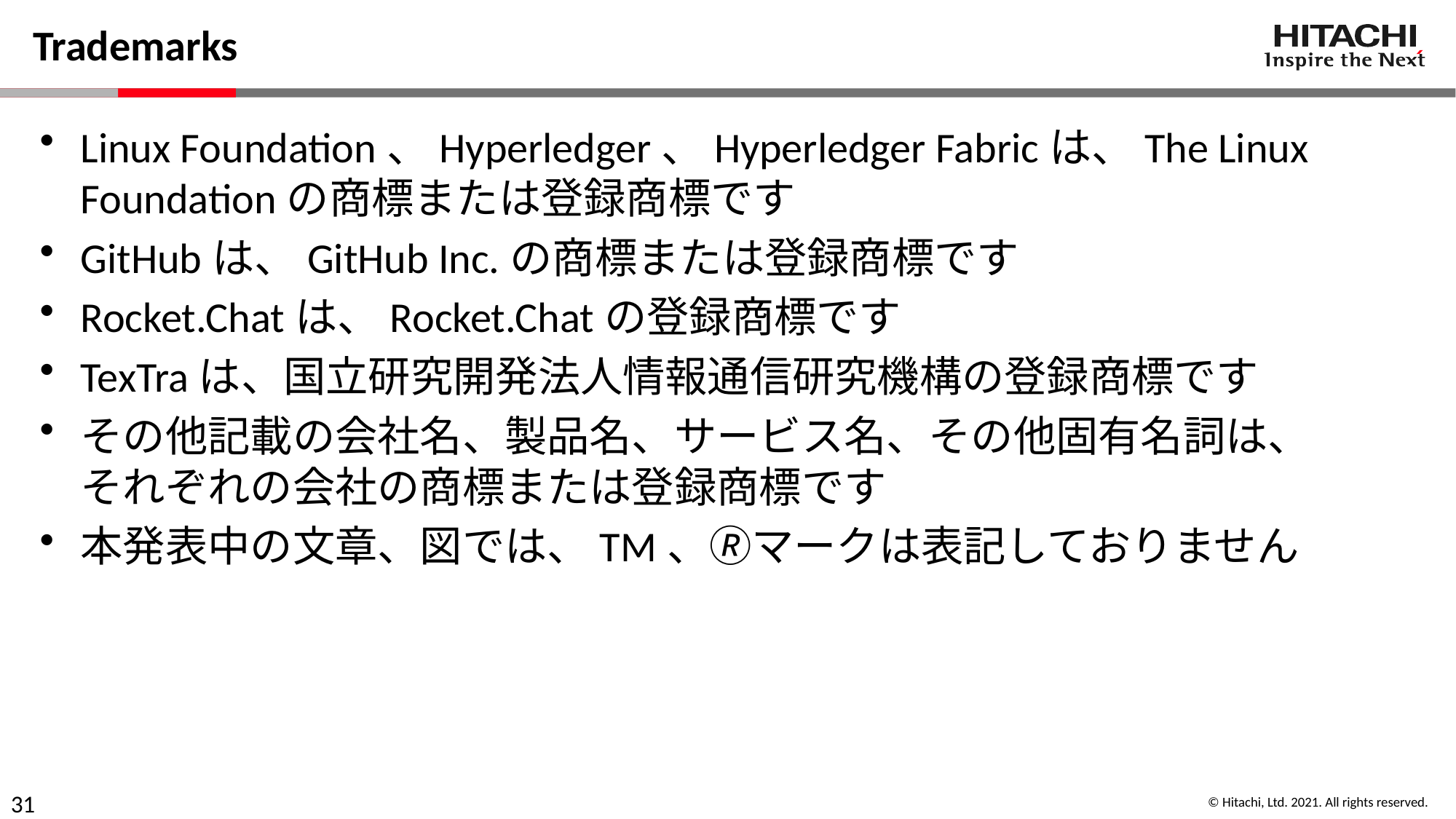

# Trademarks
Linux Foundation、Hyperledger、Hyperledger Fabricは、The Linux Foundationの商標または登録商標です
GitHubは、GitHub Inc.の商標または登録商標です
Rocket.Chatは、Rocket.Chatの登録商標です
TexTraは、国立研究開発法人情報通信研究機構の登録商標です
その他記載の会社名、製品名、サービス名、その他固有名詞は、
それぞれの会社の商標または登録商標です
本発表中の文章、図では、TM、🄬マークは表記しておりません